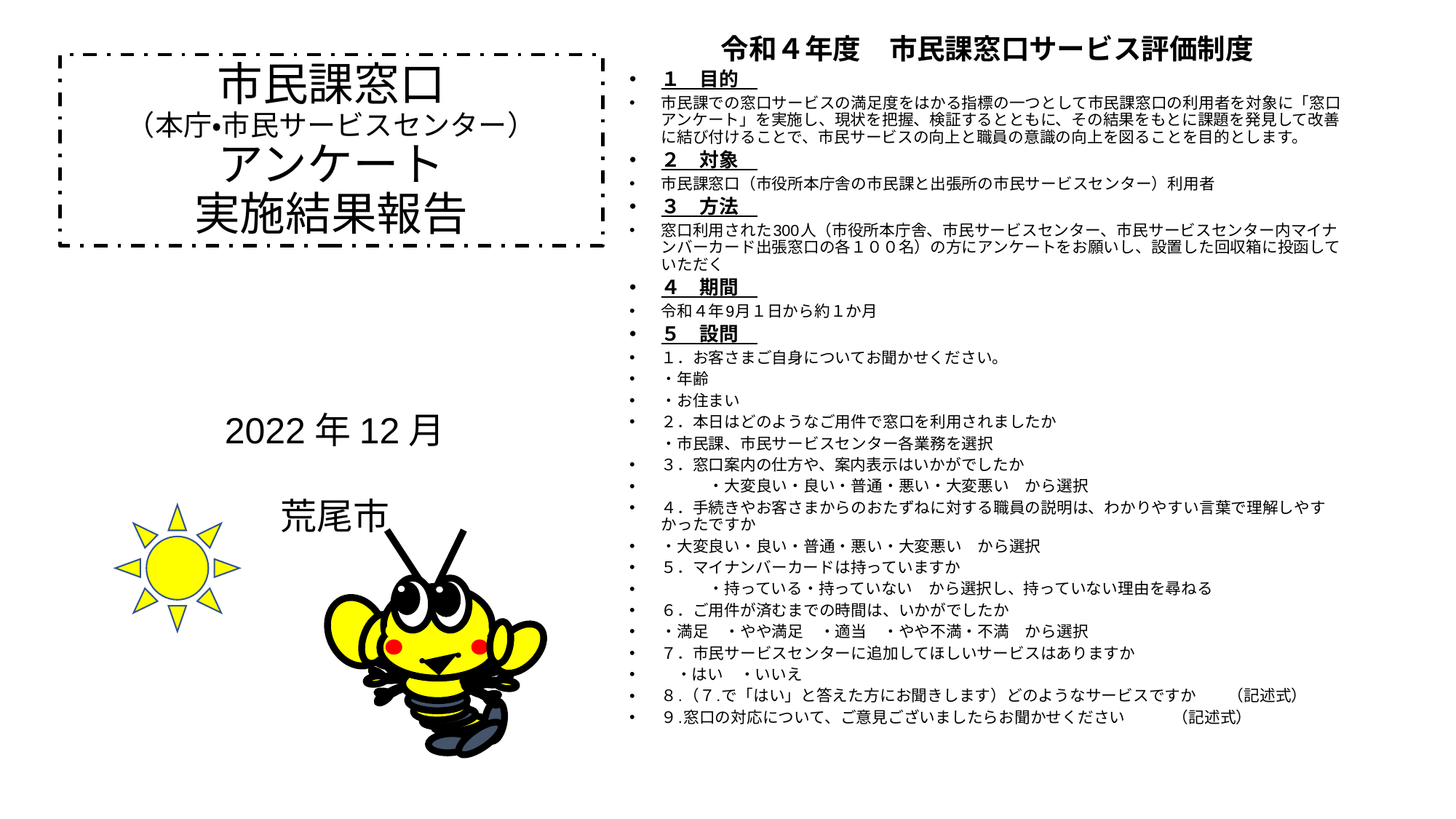

令和４年度　市民課窓口サービス評価制度
１　目的
市民課での窓口サービスの満足度をはかる指標の一つとして市民課窓口の利用者を対象に「窓口アンケート」を実施し、現状を把握、検証するとともに、その結果をもとに課題を発見して改善に結び付けることで、市民サービスの向上と職員の意識の向上を図ることを目的とします。
２　対象
市民課窓口（市役所本庁舎の市民課と出張所の市民サービスセンター）利用者
３　方法
窓口利用された300人（市役所本庁舎、市民サービスセンター、市民サービスセンター内マイナンバーカード出張窓口の各１００名）の方にアンケートをお願いし、設置した回収箱に投函していただく
４　期間
令和４年9月１日から約１か月
５　設問
１．お客さまご自身についてお聞かせください。
・年齢
・お住まい
２．本日はどのようなご用件で窓口を利用されましたか
　　・市民課、市民サービスセンター各業務を選択
３．窓口案内の仕方や、案内表示はいかがでしたか
　　　・大変良い・良い・普通・悪い・大変悪い　から選択
４．手続きやお客さまからのおたずねに対する職員の説明は、わかりやすい言葉で理解しやすかったですか
・大変良い・良い・普通・悪い・大変悪い　から選択
５．マイナンバーカードは持っていますか
　　　・持っている・持っていない　から選択し、持っていない理由を尋ねる
６．ご用件が済むまでの時間は、いかがでしたか
・満足　・やや満足　・適当　・やや不満・不満　から選択
７．市民サービスセンターに追加してほしいサービスはありますか
    ・はい　・いいえ
８.（７.で「はい」と答えた方にお聞きします）どのようなサービスですか　　（記述式）
９.窓口の対応について、ご意見ございましたらお聞かせください　　　（記述式）

# 市民課窓口 （本庁・市民サービスセンター） アンケート 実施結果報告

2022年12月

荒尾市